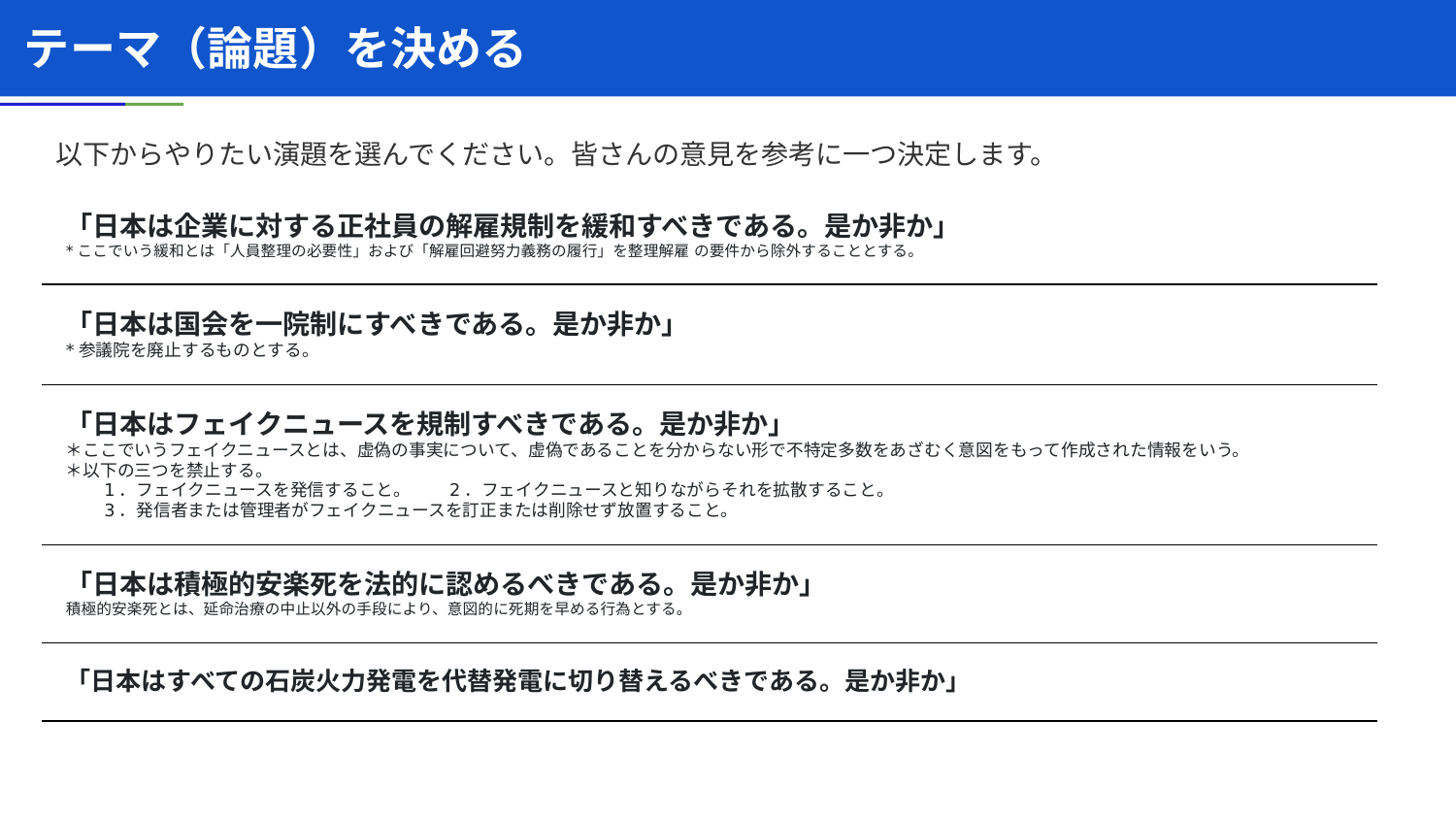

# テーマ（論題）を決める
以下からやりたい演題を選んでください。皆さんの意見を参考に一つ決定します。
| 「日本は企業に対する正社員の解雇規制を緩和すべきである。是か非か」 \*ここでいう緩和とは「人員整理の必要性」および「解雇回避努力義務の履行」を整理解雇 の要件から除外することとする。 |
| --- |
| 「日本は国会を一院制にすべきである。是か非か」 \*参議院を廃止するものとする。 |
| 「日本はフェイクニュースを規制すべきである。是か非か」 ＊ここでいうフェイクニュースとは、虚偽の事実について、虚偽であることを分からない形で不特定多数をあざむく意図をもって作成された情報をいう。 ＊以下の三つを禁止する。 　　1．フェイクニュースを発信すること。　　2．フェイクニュースと知りながらそれを拡散すること。 　　3．発信者または管理者がフェイクニュースを訂正または削除せず放置すること。 |
| 「日本は積極的安楽死を法的に認めるべきである。是か非か」 積極的安楽死とは、延命治療の中止以外の手段により、意図的に死期を早める行為とする。 |
| 「日本はすべての石炭火力発電を代替発電に切り替えるべきである。是か非か」 |